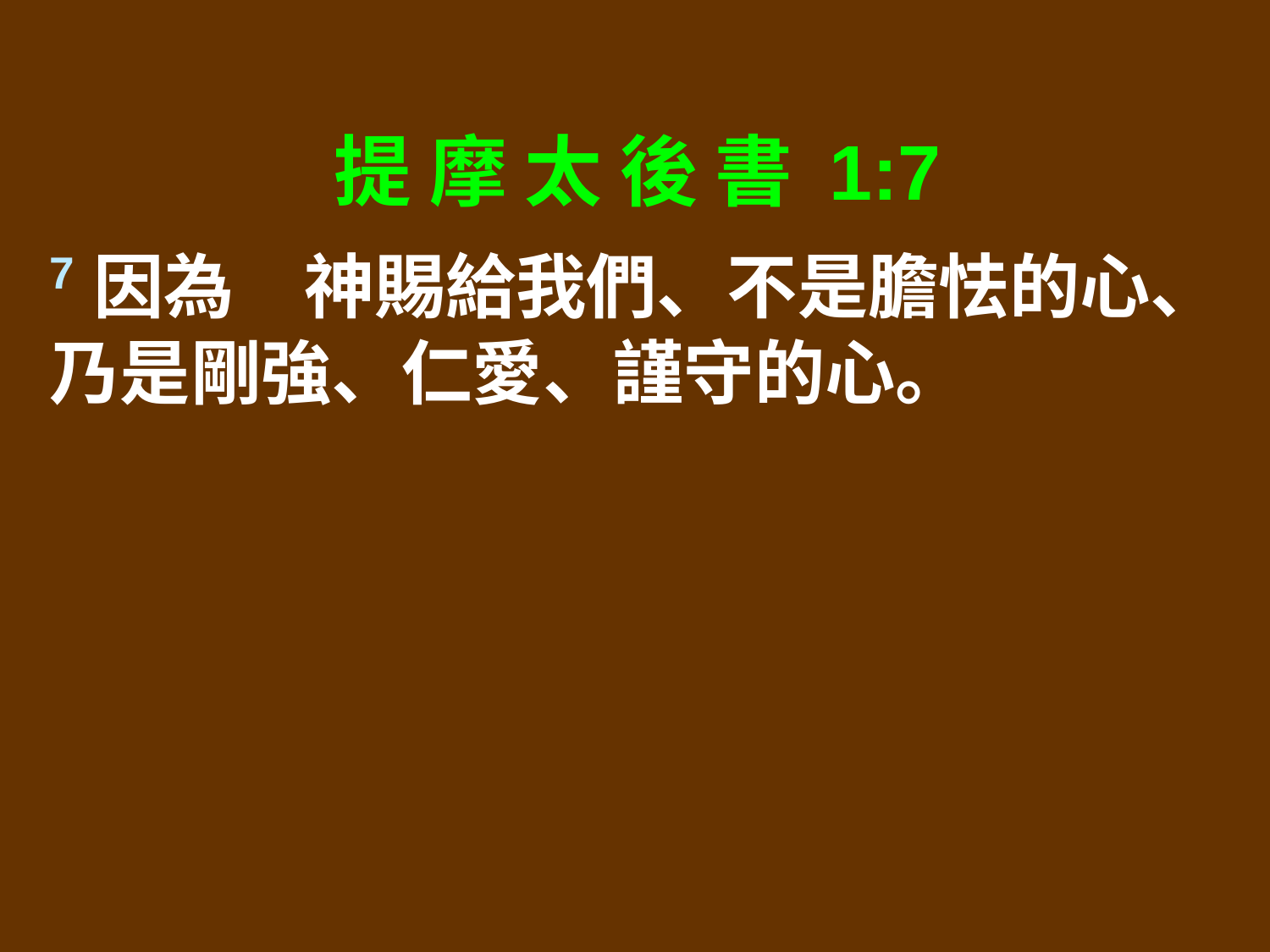

提 摩 太 後 書 1:7
7因為　神賜給我們、不是膽怯的心、乃是剛強、仁愛、謹守的心。